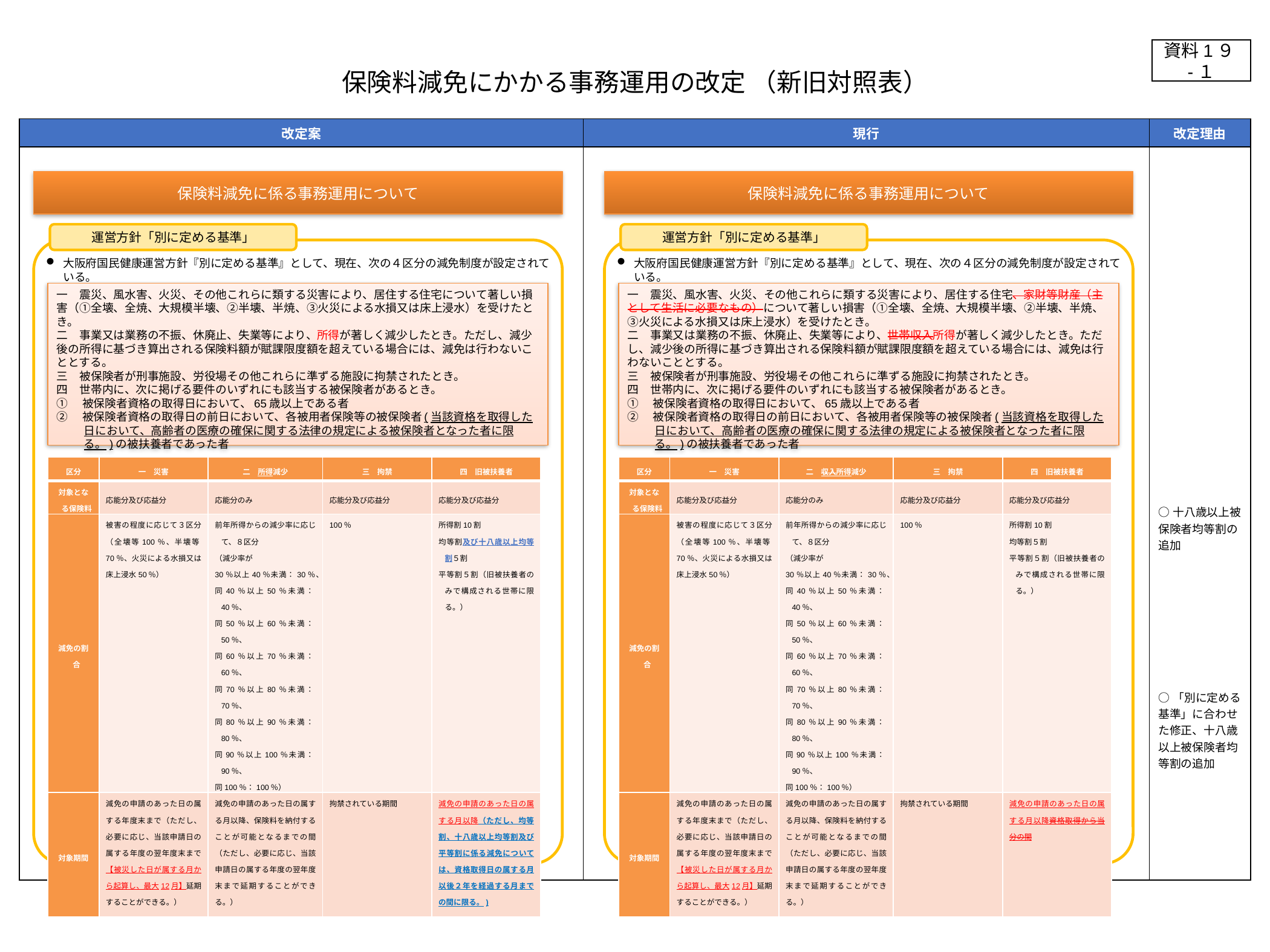

資料1９-１
保険料減免にかかる事務運用の改定 （新旧対照表）
| 改定案 | 現行 | 改定理由 |
| --- | --- | --- |
|  |  | ○十八歳以上被保険者均等割の追加 ○「別に定める基準」に合わせた修正、十八歳以上被保険者均等割の追加 |
保険料減免に係る事務運用について
保険料減免に係る事務運用について
運営方針「別に定める基準」
運営方針「別に定める基準」

大阪府国民健康運営方針『別に定める基準』として、現在、次の４区分の減免制度が設定されている。

大阪府国民健康運営方針『別に定める基準』として、現在、次の４区分の減免制度が設定されている。

一　震災、風水害、火災、その他これらに類する災害により、居住する住宅について著しい損害（①全壊、全焼、大規模半壊、②半壊、半焼、③火災による水損又は床上浸水）を受けたとき。
二　事業又は業務の不振、休廃止、失業等により、所得が著しく減少したとき。ただし、減少後の所得に基づき算出される保険料額が賦課限度額を超えている場合には、減免は行わないこととする。
三　被保険者が刑事施設、労役場その他これらに準ずる施設に拘禁されたとき。
四　世帯内に、次に掲げる要件のいずれにも該当する被保険者があるとき。
①　被保険者資格の取得日において、65歳以上である者
②　被保険者資格の取得日の前日において、各被用者保険等の被保険者(当該資格を取得した日において、高齢者の医療の確保に関する法律の規定による被保険者となった者に限る。)の被扶養者であった者
一　震災、風水害、火災、その他これらに類する災害により、居住する住宅、家財等財産（主として生活に必要なもの）について著しい損害（①全壊、全焼、大規模半壊、②半壊、半焼、③火災による水損又は床上浸水）を受けたとき。
二　事業又は業務の不振、休廃止、失業等により、世帯収入所得が著しく減少したとき。ただし、減少後の所得に基づき算出される保険料額が賦課限度額を超えている場合には、減免は行わないこととする。
三　被保険者が刑事施設、労役場その他これらに準ずる施設に拘禁されたとき。
四　世帯内に、次に掲げる要件のいずれにも該当する被保険者があるとき。
①　被保険者資格の取得日において、65歳以上である者
②　被保険者資格の取得日の前日において、各被用者保険等の被保険者(当該資格を取得した日において、高齢者の医療の確保に関する法律の規定による被保険者となった者に限る。)の被扶養者であった者
| 区分 | 一　災害 | 二　所得減少 | 三　拘禁 | 四　旧被扶養者 |
| --- | --- | --- | --- | --- |
| 対象となる保険料 | 応能分及び応益分 | 応能分のみ | 応能分及び応益分 | 応能分及び応益分 |
| 減免の割合 | 被害の程度に応じて３区分（全壊等100％、半壊等70％、火災による水損又は床上浸水50％） | 前年所得からの減少率に応じて、８区分 （減少率が 30％以上40％未満：30％、 同40％以上50％未満：40％、 同50％以上60％未満：50％、 同60％以上70％未満：60％、 同70％以上80％未満：70％、 同80％以上90％未満：80％、 同90％以上100％未満：90％、 同100％：100％） | 100％ | 所得割10割 均等割及び十八歳以上均等割５割 平等割５割（旧被扶養者のみで構成される世帯に限る。） |
| 対象期間 | 減免の申請のあった日の属する年度末まで（ただし、必要に応じ、当該申請日の属する年度の翌年度末まで【被災した日が属する月から起算し、最大12月】延期することができる。） | 減免の申請のあった日の属する月以降、保険料を納付することが可能となるまでの間（ただし、必要に応じ、当該申請日の属する年度の翌年度末まで延期することができる。） | 拘禁されている期間 | 減免の申請のあった日の属する月以降（ただし、均等割、十八歳以上均等割及び平等割に係る減免については、資格取得日の属する月以後２年を経過する月までの間に限る。) |
| 区分 | 一　災害 | 二　収入所得減少 | 三　拘禁 | 四　旧被扶養者 |
| --- | --- | --- | --- | --- |
| 対象となる保険料 | 応能分及び応益分 | 応能分のみ | 応能分及び応益分 | 応能分及び応益分 |
| 減免の割合 | 被害の程度に応じて３区分（全壊等100％、半壊等70％、火災による水損又は床上浸水50％） | 前年所得からの減少率に応じて、８区分 （減少率が 30％以上40％未満：30％、 同40％以上50％未満：40％、 同50％以上60％未満：50％、 同60％以上70％未満：60％、 同70％以上80％未満：70％、 同80％以上90％未満：80％、 同90％以上100％未満：90％、 同100％：100％） | 100％ | 所得割10割 均等割５割 平等割５割（旧被扶養者のみで構成される世帯に限る。） |
| 対象期間 | 減免の申請のあった日の属する年度末まで（ただし、必要に応じ、当該申請日の属する年度の翌年度末まで【被災した日が属する月から起算し、最大12月】延期することができる。） | 減免の申請のあった日の属する月以降、保険料を納付することが可能となるまでの間（ただし、必要に応じ、当該申請日の属する年度の翌年度末まで延期することができる。） | 拘禁されている期間 | 減免の申請のあった日の属する月以降資格取得から当分の間 |